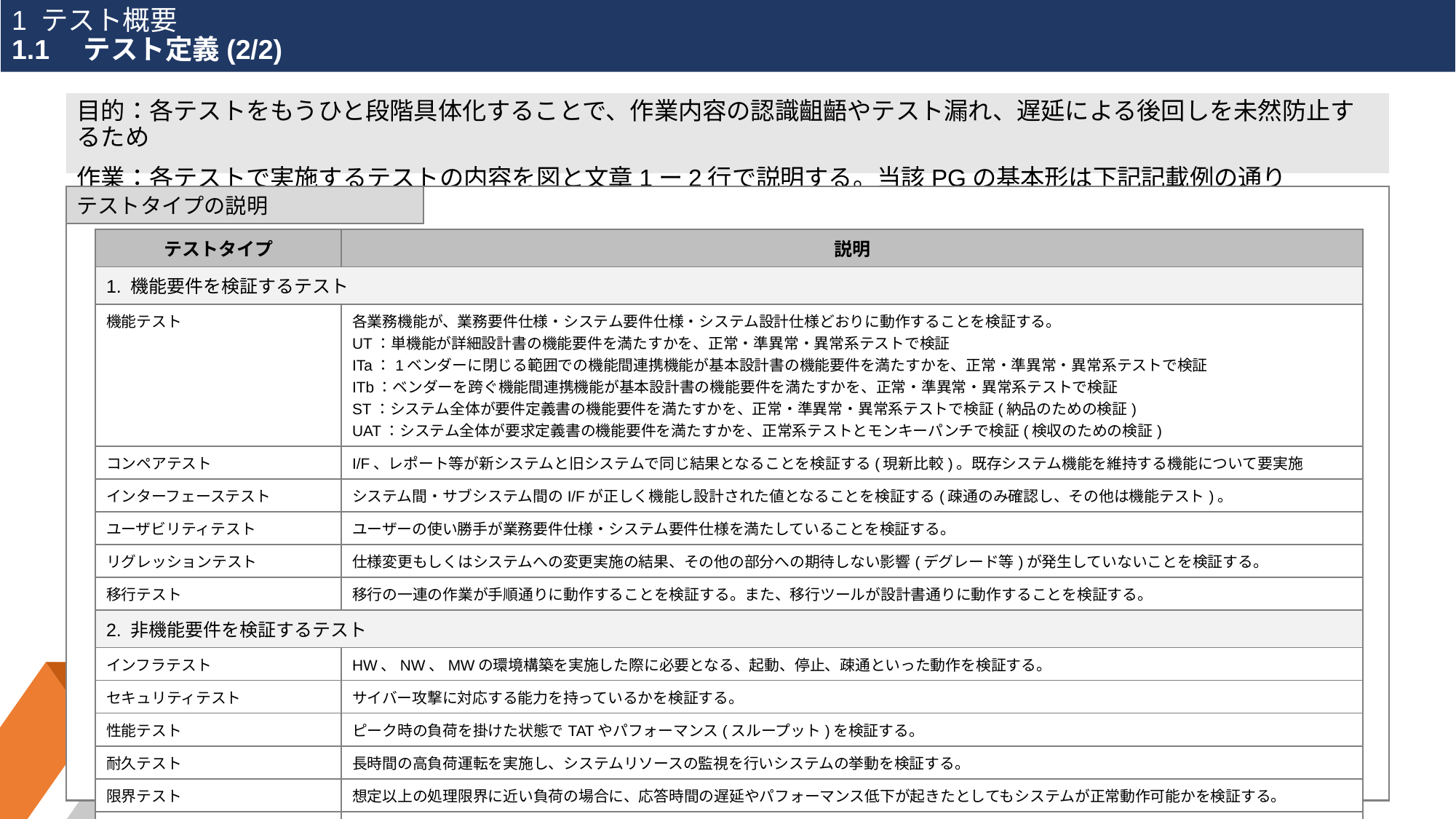

# 1 テスト概要 1.1　テスト定義(2/2)
目的：各テストをもうひと段階具体化することで、作業内容の認識齟齬やテスト漏れ、遅延による後回しを未然防止するため
作業：各テストで実施するテストの内容を図と文章1ー2行で説明する。当該PGの基本形は下記記載例の通り
テストタイプの説明

| テストタイプ | 説明 |
| --- | --- |
| 1. 機能要件を検証するテスト |  |
| 機能テスト | 各業務機能が、業務要件仕様・システム要件仕様・システム設計仕様どおりに動作することを検証する。 UT：単機能が詳細設計書の機能要件を満たすかを、正常・準異常・異常系テストで検証 ITa：1ベンダーに閉じる範囲での機能間連携機能が基本設計書の機能要件を満たすかを、正常・準異常・異常系テストで検証 ITb：ベンダーを跨ぐ機能間連携機能が基本設計書の機能要件を満たすかを、正常・準異常・異常系テストで検証 ST：システム全体が要件定義書の機能要件を満たすかを、正常・準異常・異常系テストで検証(納品のための検証) UAT：システム全体が要求定義書の機能要件を満たすかを、正常系テストとモンキーパンチで検証(検収のための検証) |
| コンペアテスト | I/F、レポート等が新システムと旧システムで同じ結果となることを検証する(現新比較)。既存システム機能を維持する機能について要実施 |
| インターフェーステスト | システム間・サブシステム間のI/Fが正しく機能し設計された値となることを検証する(疎通のみ確認し、その他は機能テスト)。 |
| ユーザビリティテスト | ユーザーの使い勝手が業務要件仕様・システム要件仕様を満たしていることを検証する。 |
| リグレッションテスト | 仕様変更もしくはシステムへの変更実施の結果、その他の部分への期待しない影響(デグレード等)が発生していないことを検証する。 |
| 移行テスト | 移行の一連の作業が手順通りに動作することを検証する。また、移行ツールが設計書通りに動作することを検証する。 |
| 2. 非機能要件を検証するテスト |  |
| インフラテスト | HW、NW、MWの環境構築を実施した際に必要となる、起動、停止、疎通といった動作を検証する。 |
| セキュリティテスト | サイバー攻撃に対応する能力を持っているかを検証する。 |
| 性能テスト | ピーク時の負荷を掛けた状態でTATやパフォーマンス(スループット)を検証する。 |
| 耐久テスト | 長時間の高負荷運転を実施し、システムリソースの監視を行いシステムの挙動を検証する。 |
| 限界テスト | 想定以上の処理限界に近い負荷の場合に、応答時間の遅延やパフォーマンス低下が起きたとしてもシステムが正常動作可能かを検証する。 |
| 運用テスト | バージョンアップ、再起動、遠隔操作など、稼働中に発生した問題の調査・対応で使用する保守機能を検証する。また、運用ツールが設計書通りに動作することを検証する。 |